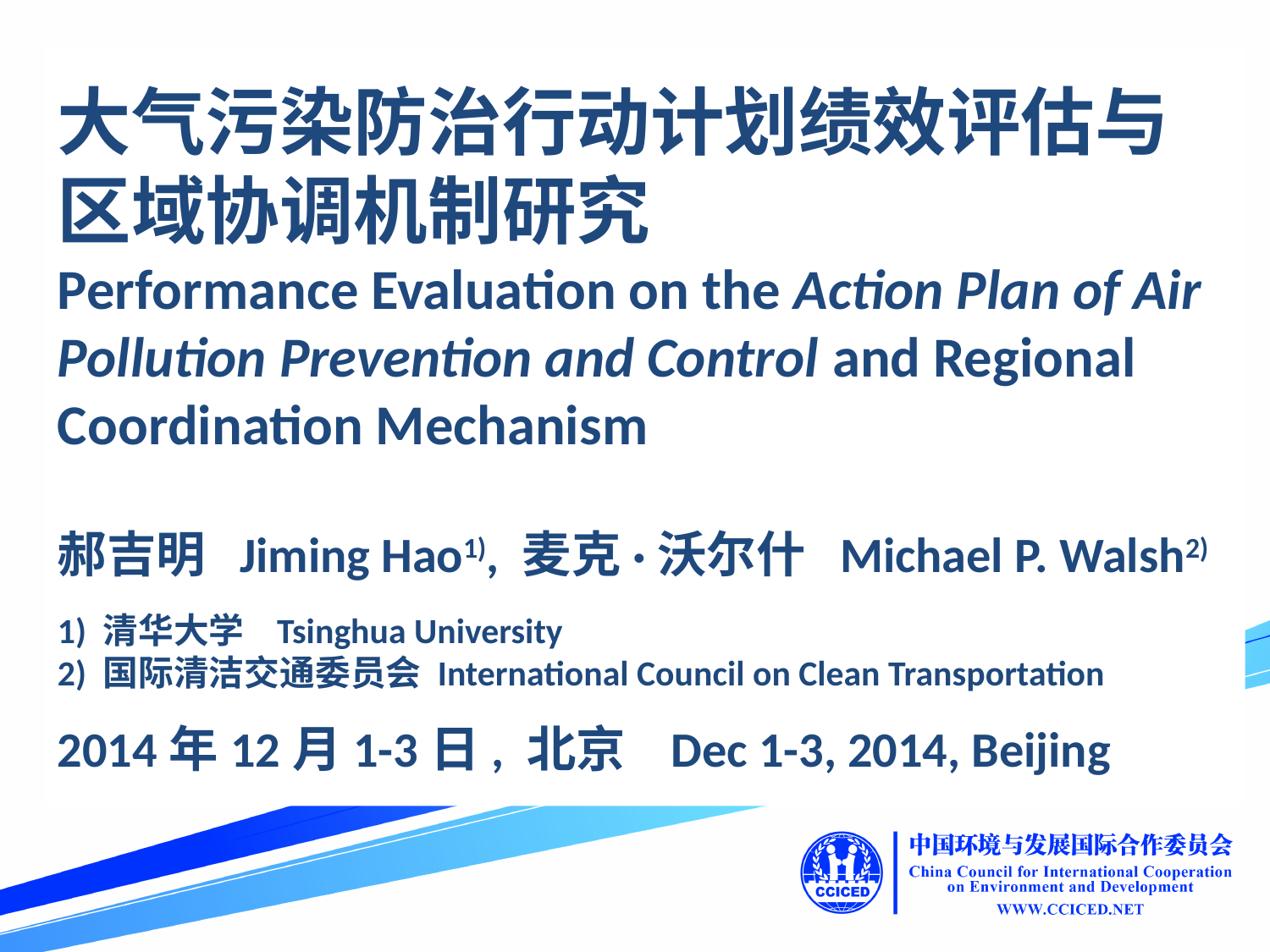

大气污染防治行动计划绩效评估与区域协调机制研究
Performance Evaluation on the Action Plan of Air Pollution Prevention and Control and Regional Coordination Mechanism

郝吉明  Jiming Hao1), 麦克·沃尔什  Michael P. Walsh2)

1) 清华大学   Tsinghua University
2) 国际清洁交通委员会 International Council on Clean Transportation

2014年12月1-3日, 北京   Dec 1-3, 2014, Beijing